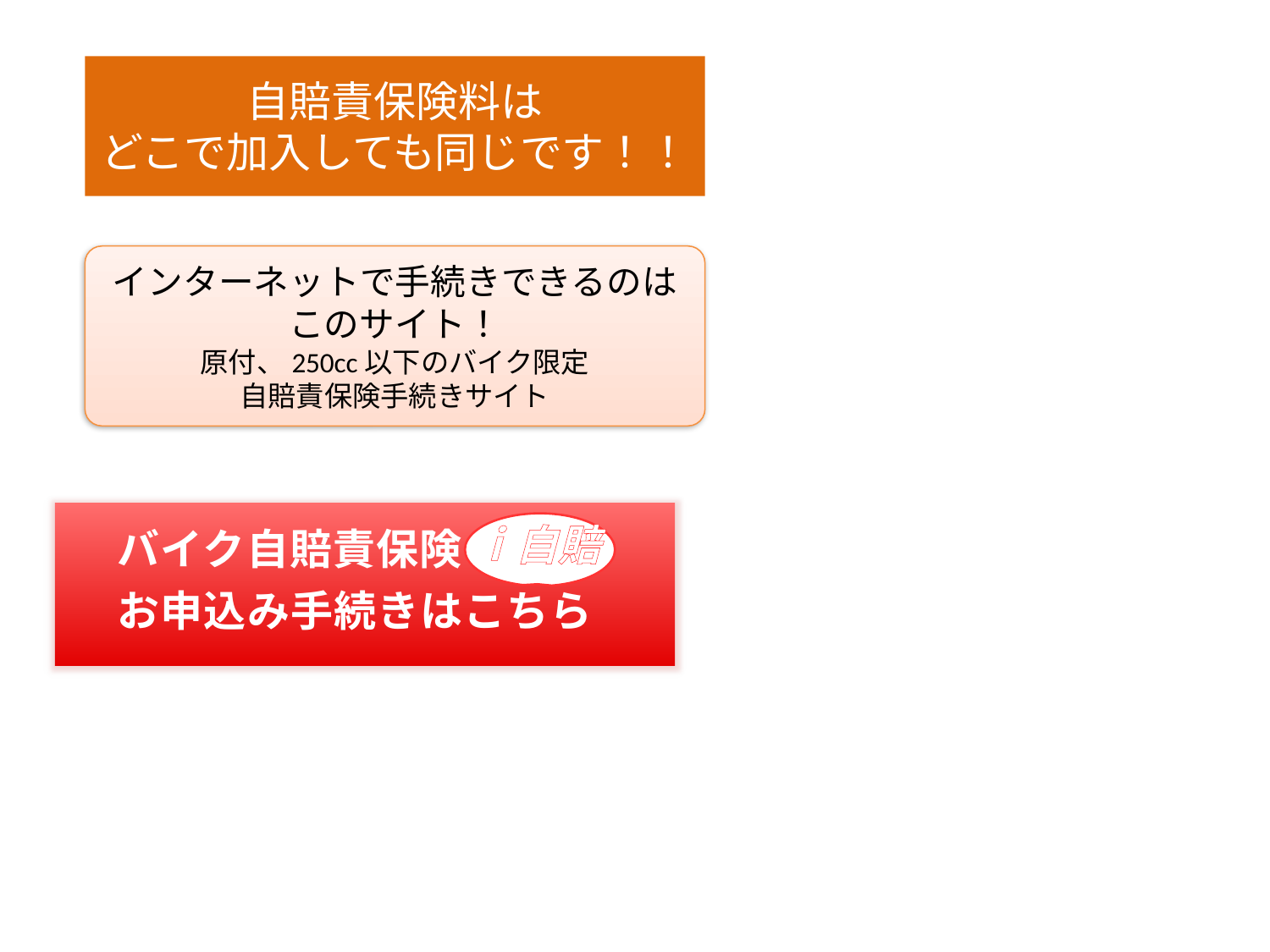

自賠責保険料は
どこで加入しても同じです！！
インターネットで手続きできるのは
このサイト！
原付、250cc以下のバイク限定
自賠責保険手続きサイト

ｉ自賠

バイク自賠責保険
お申込み手続きはこちら